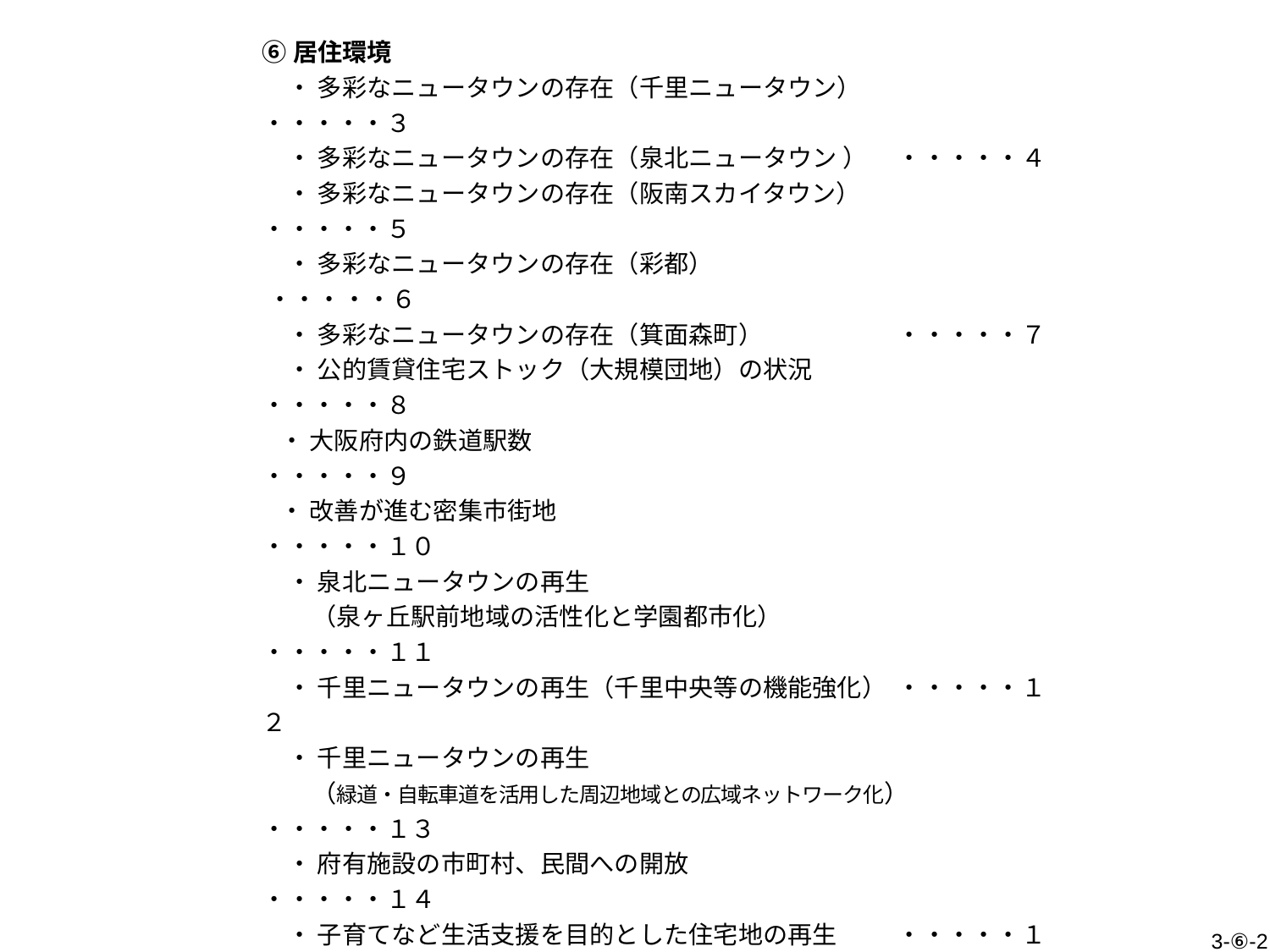

⑥居住環境
　・ 多彩なニュータウンの存在（千里ニュータウン）		・・・・・３
　・ 多彩なニュータウンの存在（泉北ニュータウン ）	・・・・・４
　・ 多彩なニュータウンの存在（阪南スカイタウン）		・・・・・５
　・ 多彩なニュータウンの存在（彩都）	　　　　　　　 ・・・・・６
　・ 多彩なニュータウンの存在（箕面森町）	     　 	・・・・・７
　・ 公的賃貸住宅ストック（大規模団地）の状況		・・・・・８
  ・ 大阪府内の鉄道駅数					・・・・・９
  ・ 改善が進む密集市街地				　　 	・・・・・１０
　・ 泉北ニュータウンの再生
　　（泉ヶ丘駅前地域の活性化と学園都市化）		・・・・・１１
　・ 千里ニュータウンの再生（千里中央等の機能強化）	・・・・・１２
　・ 千里ニュータウンの再生
　　（緑道・自転車道を活用した周辺地域との広域ネットワーク化）	・・・・・１３
　・ 府有施設の市町村、民間への開放			・・・・・１４
　・ 子育てなど生活支援を目的とした住宅地の再生	・・・・・１５
　・ 密集市街地の緊急整備			　　　　　	・・・・・１６
　・ 大阪らしい多様な居住空間の創造	　　　　　	・・・・・１７
3-⑥-2